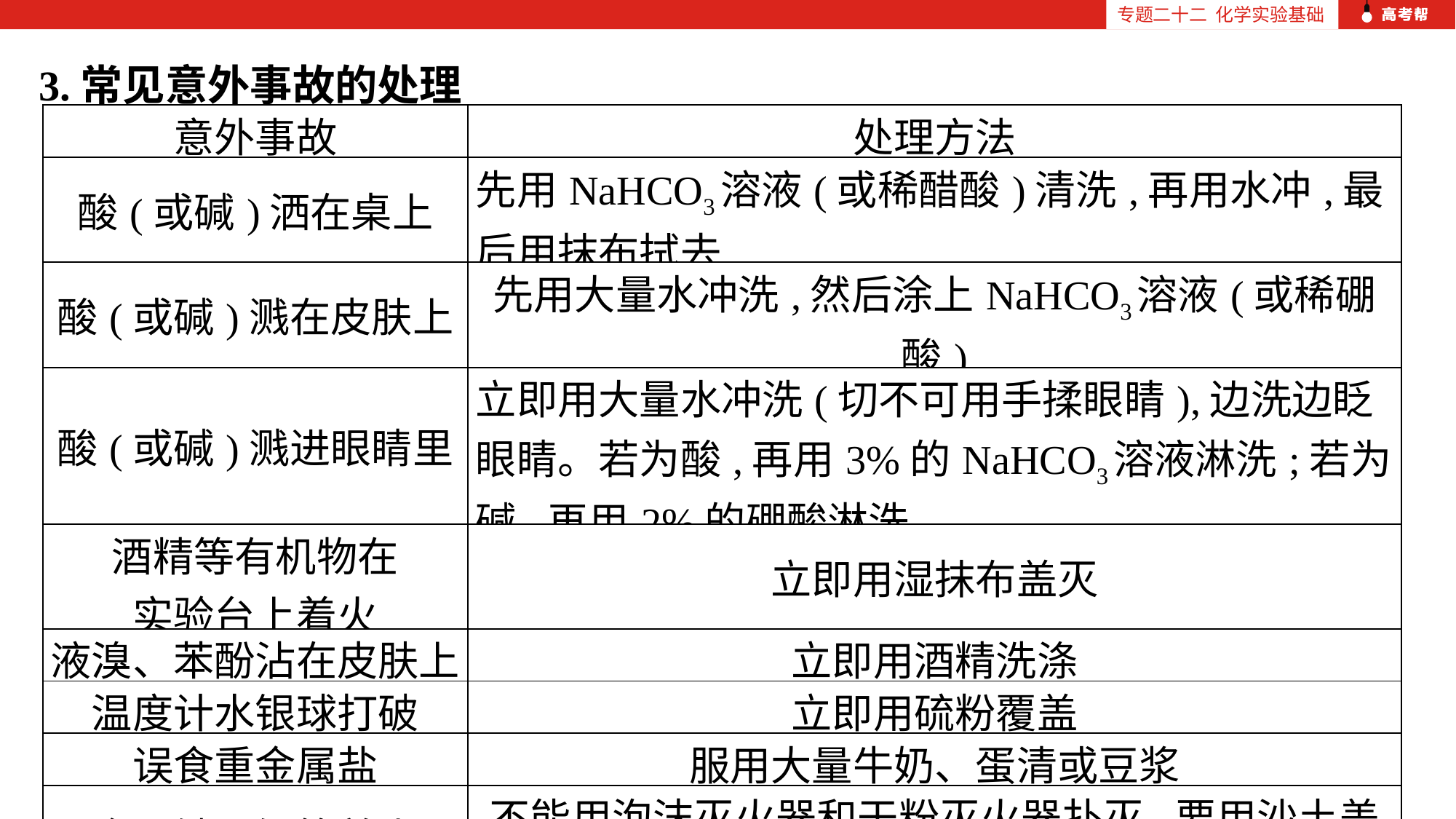

专题二十二  化学实验基础
3.常见意外事故的处理
| 意外事故 | 处理方法 |
| --- | --- |
| 酸(或碱)洒在桌上 | 先用NaHCO3溶液(或稀醋酸)清洗,再用水冲,最后用抹布拭去 |
| 酸(或碱)溅在皮肤上 | 先用大量水冲洗,然后涂上NaHCO3溶液(或稀硼酸) |
| 酸(或碱)溅进眼睛里 | 立即用大量水冲洗(切不可用手揉眼睛),边洗边眨眼睛。若为酸,再用3%的NaHCO3溶液淋洗;若为碱,再用2%的硼酸淋洗 |
| 酒精等有机物在 实验台上着火 | 立即用湿抹布盖灭 |
| 液溴、苯酚沾在皮肤上 | 立即用酒精洗涤 |
| 温度计水银球打破 | 立即用硫粉覆盖 |
| 误食重金属盐 | 服用大量牛奶、蛋清或豆浆 |
| 金属钠、钾等着火 | 不能用泡沫灭火器和干粉灭火器扑灭,要用沙土盖灭 |